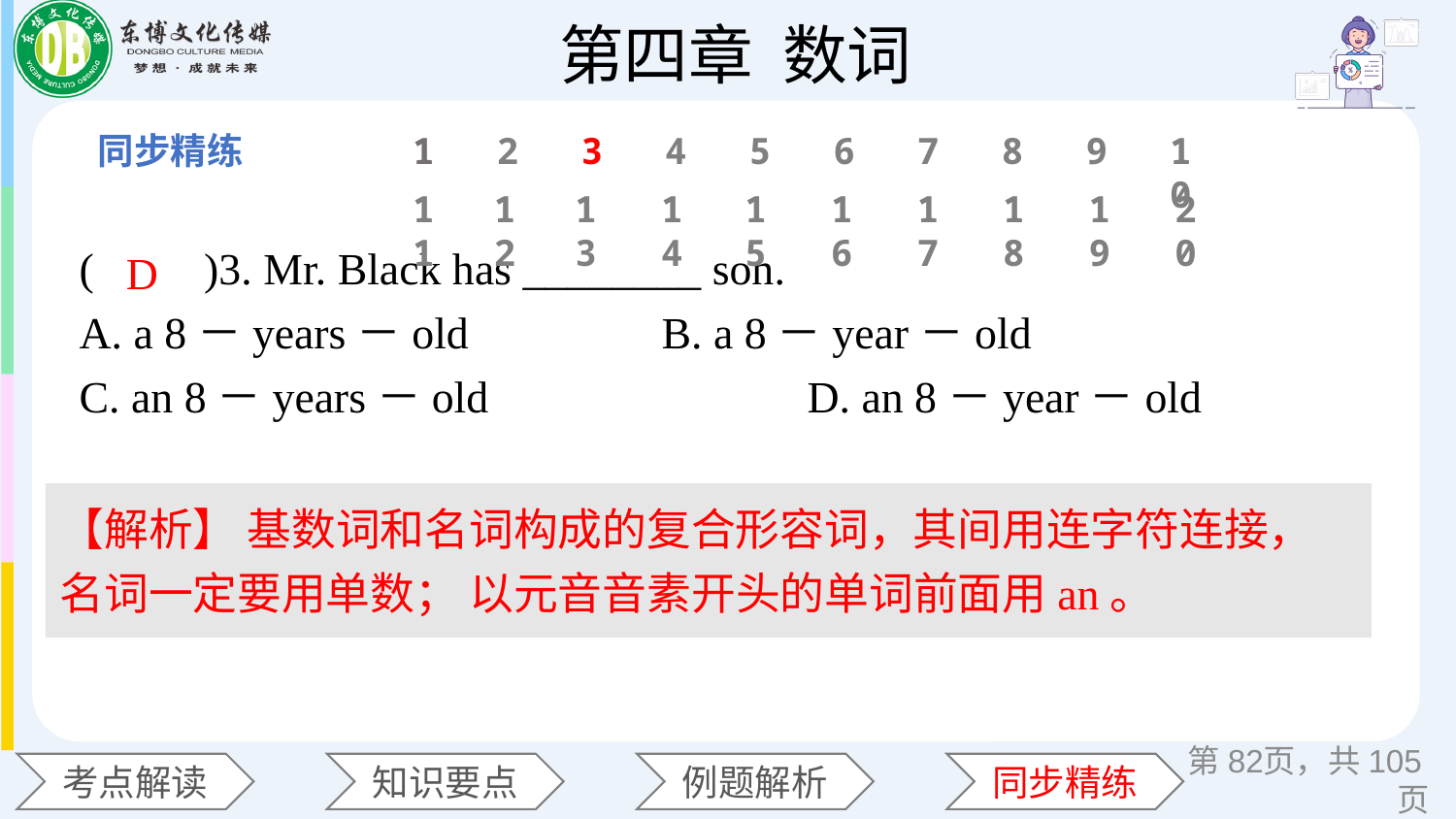

1
2
3
4
5
6
7
8
9
10
11
12
13
14
15
16
17
18
19
20
(　　)3. Mr. Black has ________ son.
A. a 8－years－old    		B. a 8－year－old
C. an 8－years－old    		D. an 8－year－old
D
【解析】 基数词和名词构成的复合形容词，其间用连字符连接，名词一定要用单数； 以元音音素开头的单词前面用an。
第82页，共105页